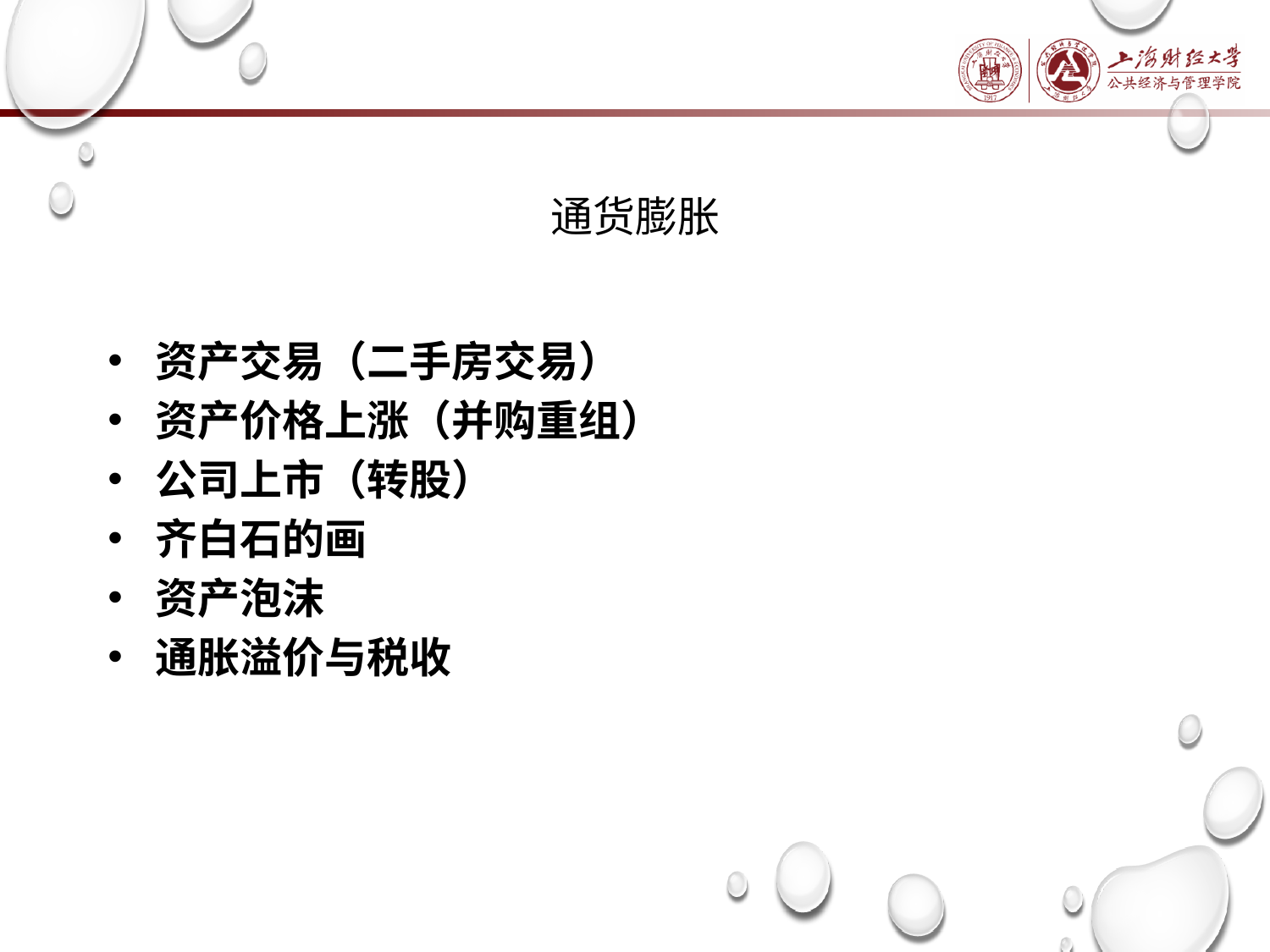

# 通货膨胀
资产交易（二手房交易）
资产价格上涨（并购重组）
公司上市（转股）
齐白石的画
资产泡沫
通胀溢价与税收